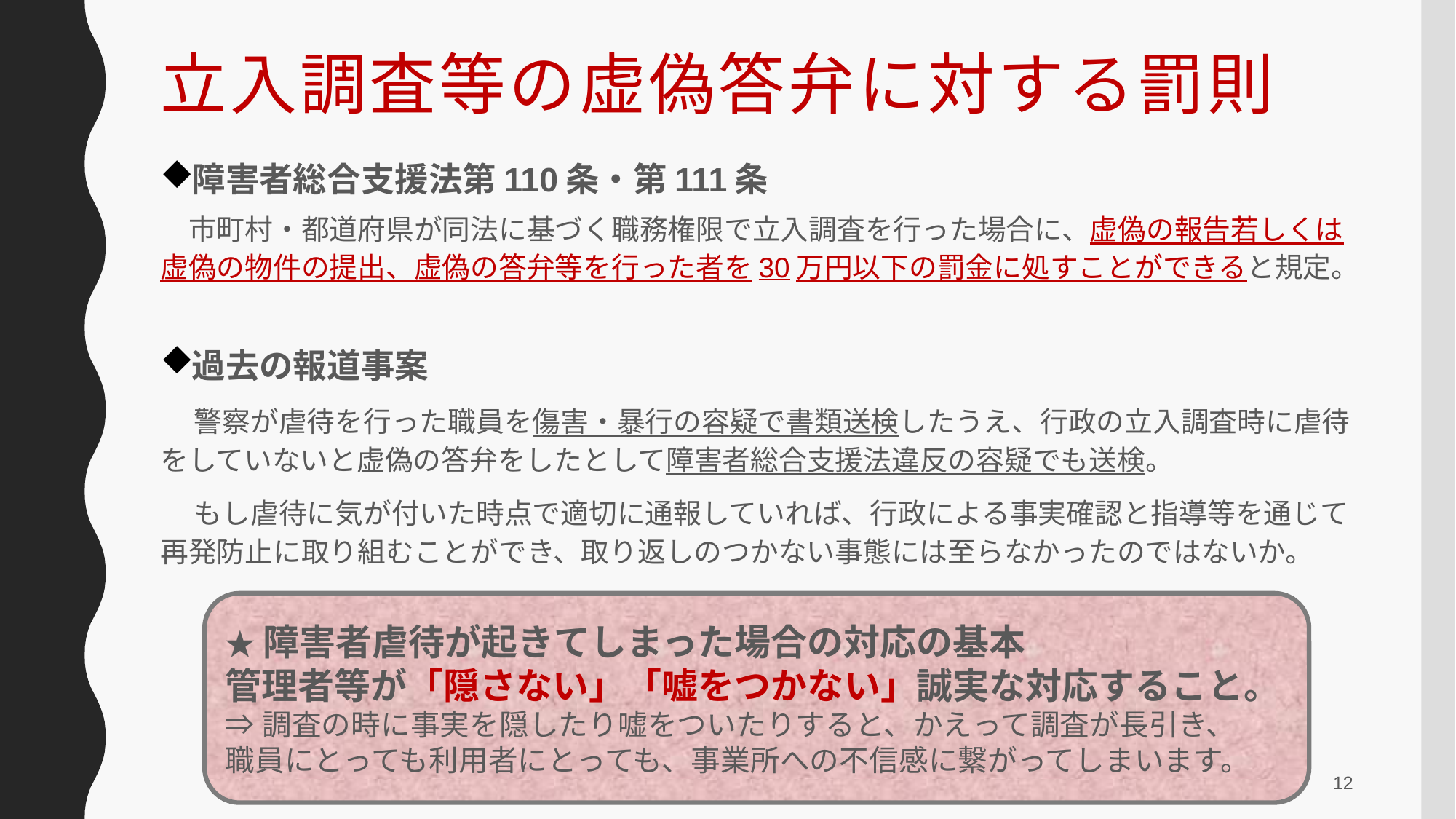

# 立入調査等の虚偽答弁に対する罰則
障害者総合支援法第110条・第111条
　市町村・都道府県が同法に基づく職務権限で立入調査を行った場合に、虚偽の報告若しくは虚偽の物件の提出、虚偽の答弁等を行った者を30万円以下の罰金に処すことができると規定。

過去の報道事案
　警察が虐待を行った職員を傷害・暴行の容疑で書類送検したうえ、行政の立入調査時に虐待をしていないと虚偽の答弁をしたとして障害者総合支援法違反の容疑でも送検。
　もし虐待に気が付いた時点で適切に通報していれば、行政による事実確認と指導等を通じて再発防止に取り組むことができ、取り返しのつかない事態には至らなかったのではないか。
★障害者虐待が起きてしまった場合の対応の基本
管理者等が「隠さない」「嘘をつかない」誠実な対応すること。
⇒調査の時に事実を隠したり嘘をついたりすると、かえって調査が長引き、
職員にとっても利用者にとっても、事業所への不信感に繋がってしまいます。
12